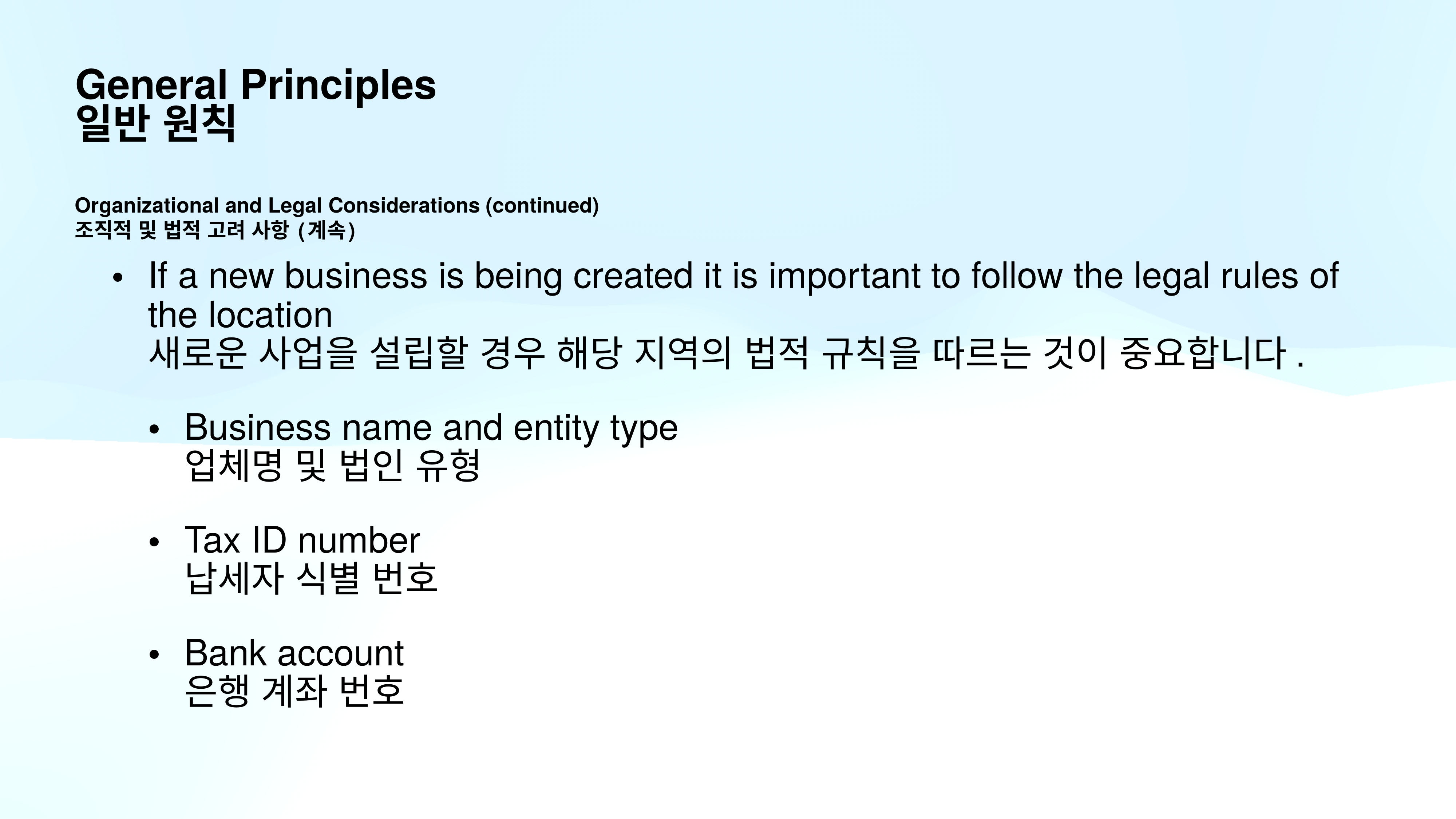

# General Principles 일반 원칙
Organizational and Legal Considerations (continued)
조직적 및 법적 고려 사항 (계속)
If a new business is being created it is important to follow the legal rules of the location
새로운 사업을 설립할 경우 해당 지역의 법적 규칙을 따르는 것이 중요합니다.
Business name and entity type
업체명 및 법인 유형
Tax ID number
납세자 식별 번호
Bank account
은행 계좌 번호